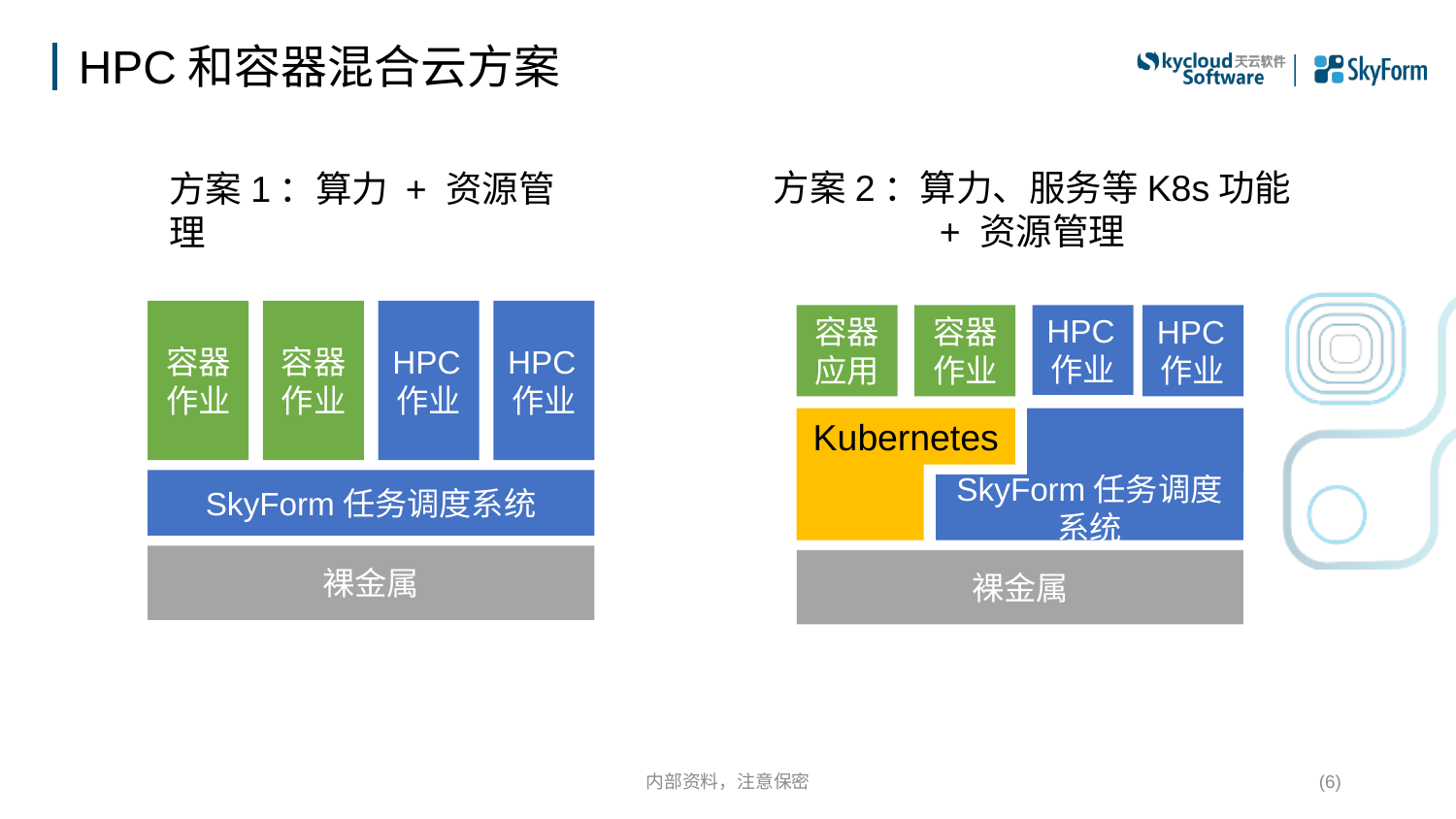

# HPC和容器混合云方案
方案2：算力、服务等K8s功能 + 资源管理
方案1：算力 + 资源管理
HPC作业
HPC作业
容器作业
容器作业
HPC作业
容器应用
容器作业
HPC作业
Kubernetes

SkyForm任务调度系统
SkyForm任务调度系统
裸金属
裸金属
内部资料，注意保密
(6)